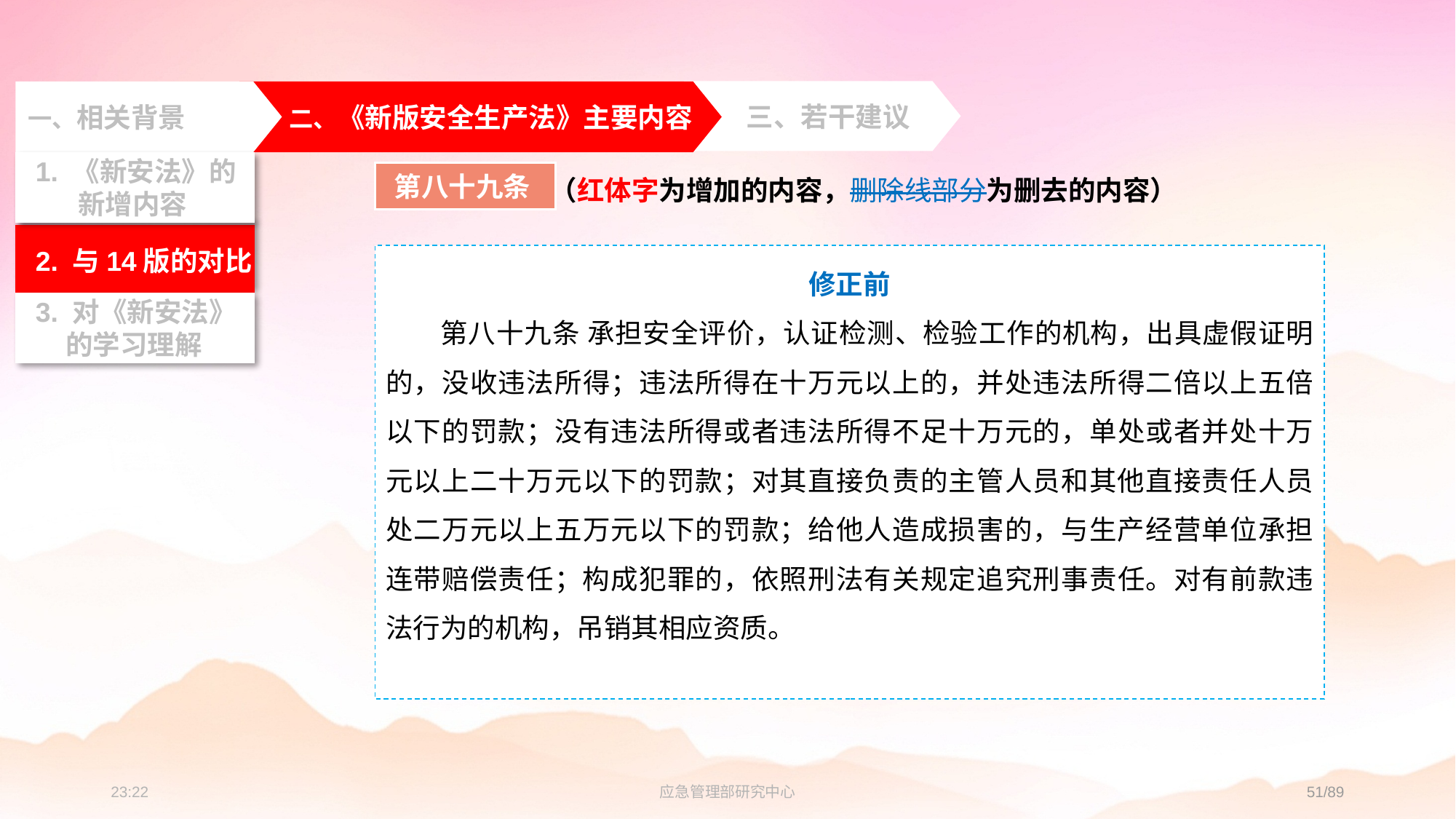

三、若干建议
一、相关背景
     二、《新版安全生产法》主要内容
 2. 与14版的对比
 3. 对《新安法》
     的学习理解
 1. 《新安法》的
       新增内容
第八十九条
（红体字为增加的内容，删除线部分为删去的内容）
修正前
第八十九条 承担安全评价，认证检测、检验工作的机构，出具虚假证明的，没收违法所得；违法所得在十万元以上的，并处违法所得二倍以上五倍以下的罚款；没有违法所得或者违法所得不足十万元的，单处或者并处十万元以上二十万元以下的罚款；对其直接负责的主管人员和其他直接责任人员处二万元以上五万元以下的罚款；给他人造成损害的，与生产经营单位承担连带赔偿责任；构成犯罪的，依照刑法有关规定追究刑事责任。对有前款违法行为的机构，吊销其相应资质。
23:22
应急管理部研究中心
51/89